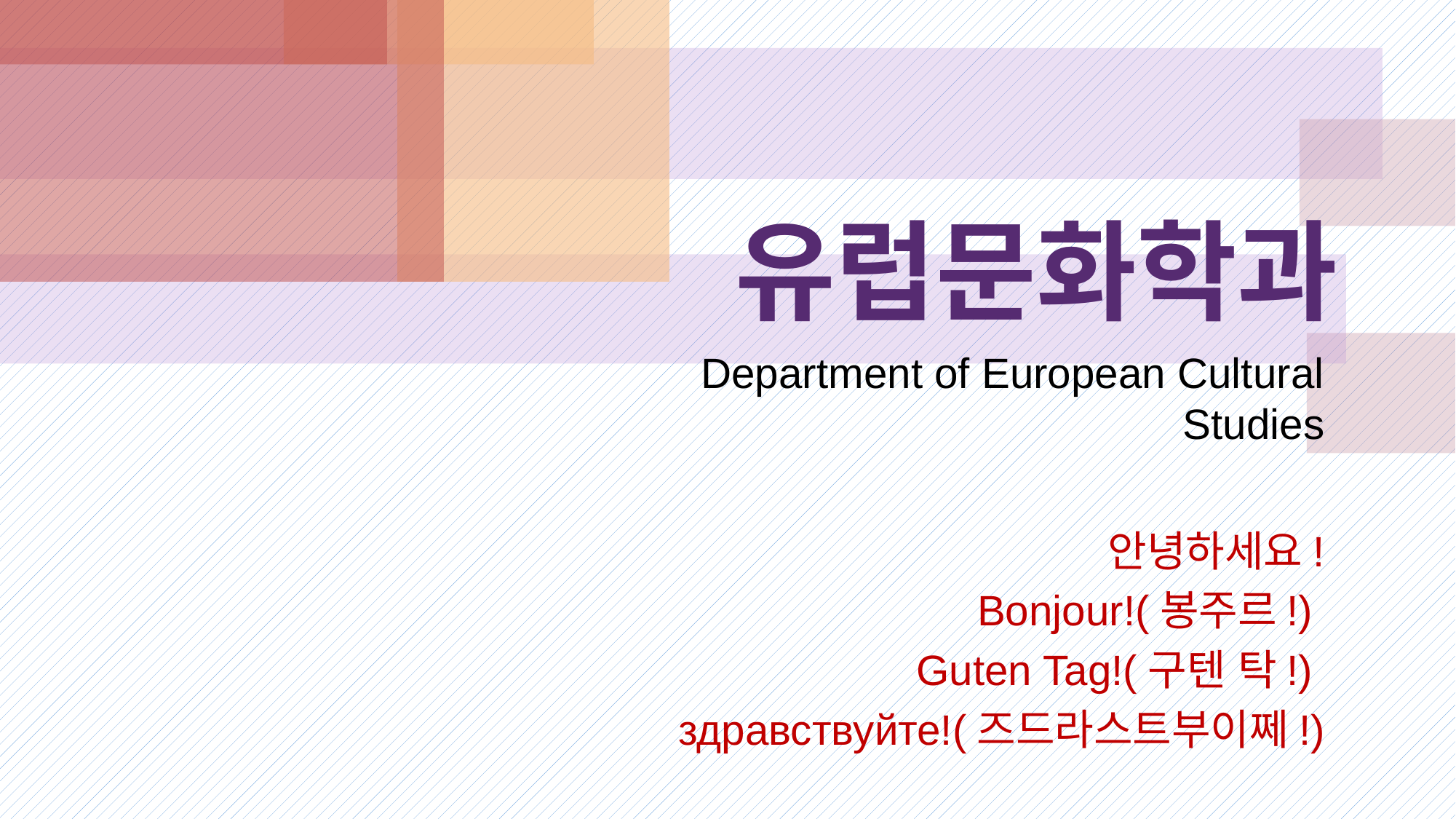

# 유럽문화학과
Department of European Cultural Studies

안녕하세요!
Bonjour!(봉주르!)
  Guten Tag!(구텐 탁!)
здравствуйте!(즈드라스트부이쩨!)